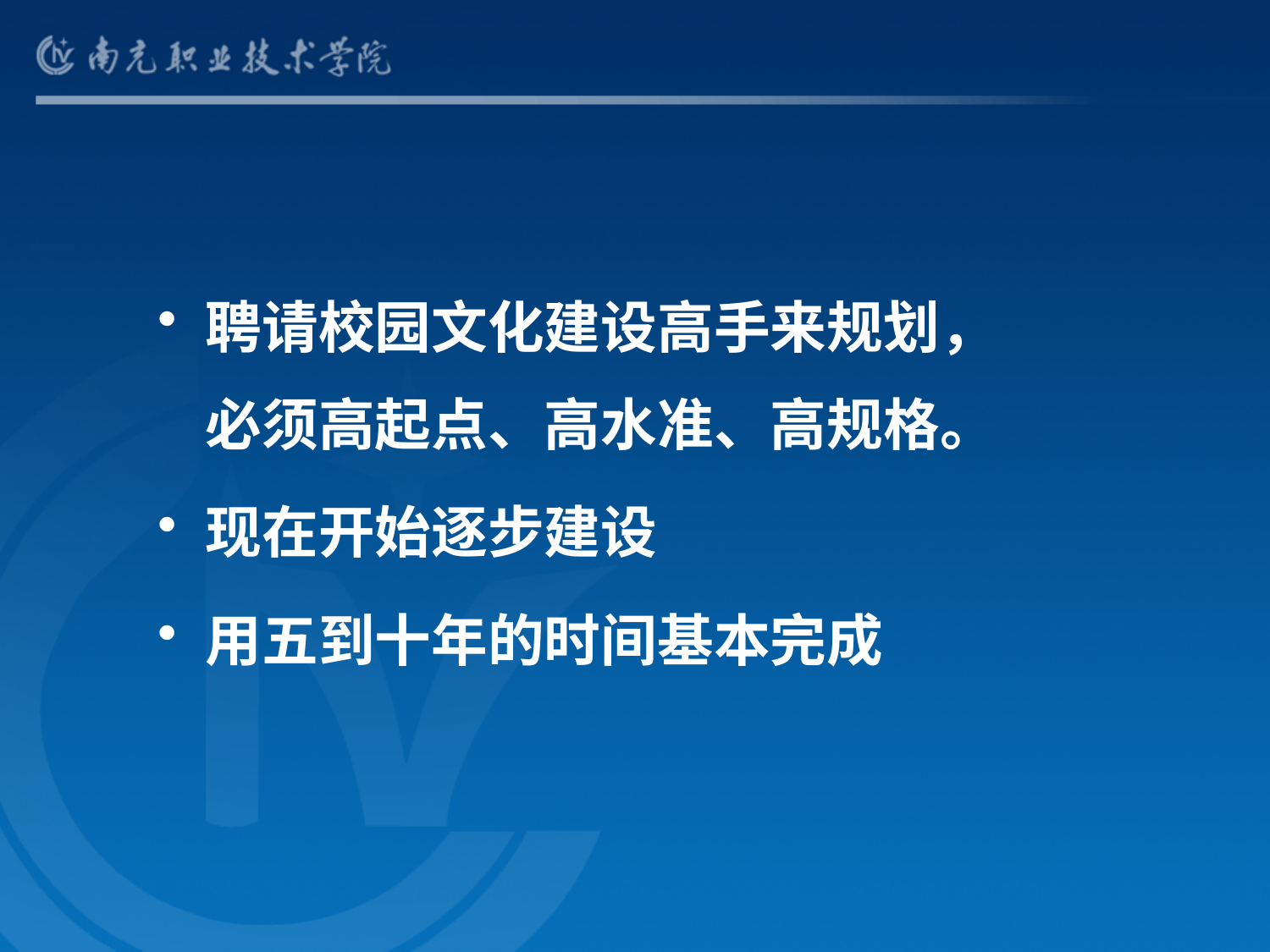

#
聘请校园文化建设高手来规划，必须高起点、高水准、高规格。
现在开始逐步建设
用五到十年的时间基本完成